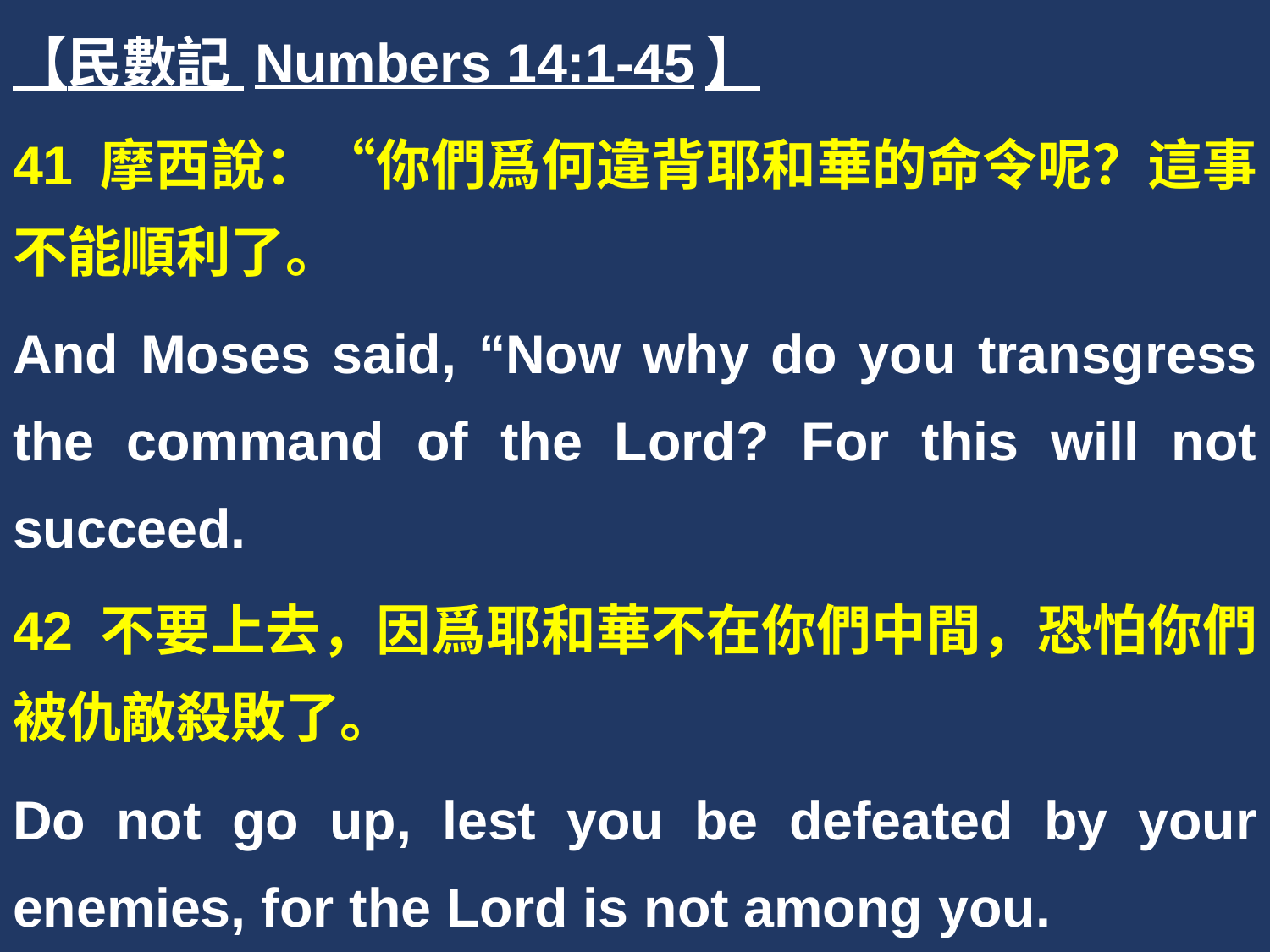

【民數記 Numbers 14:1-45】
41 摩西說：“你們爲何違背耶和華的命令呢？這事不能順利了。
And Moses said, “Now why do you transgress the command of the Lord? For this will not succeed.
42 不要上去，因爲耶和華不在你們中間，恐怕你們被仇敵殺敗了。
Do not go up, lest you be defeated by your enemies, for the Lord is not among you.